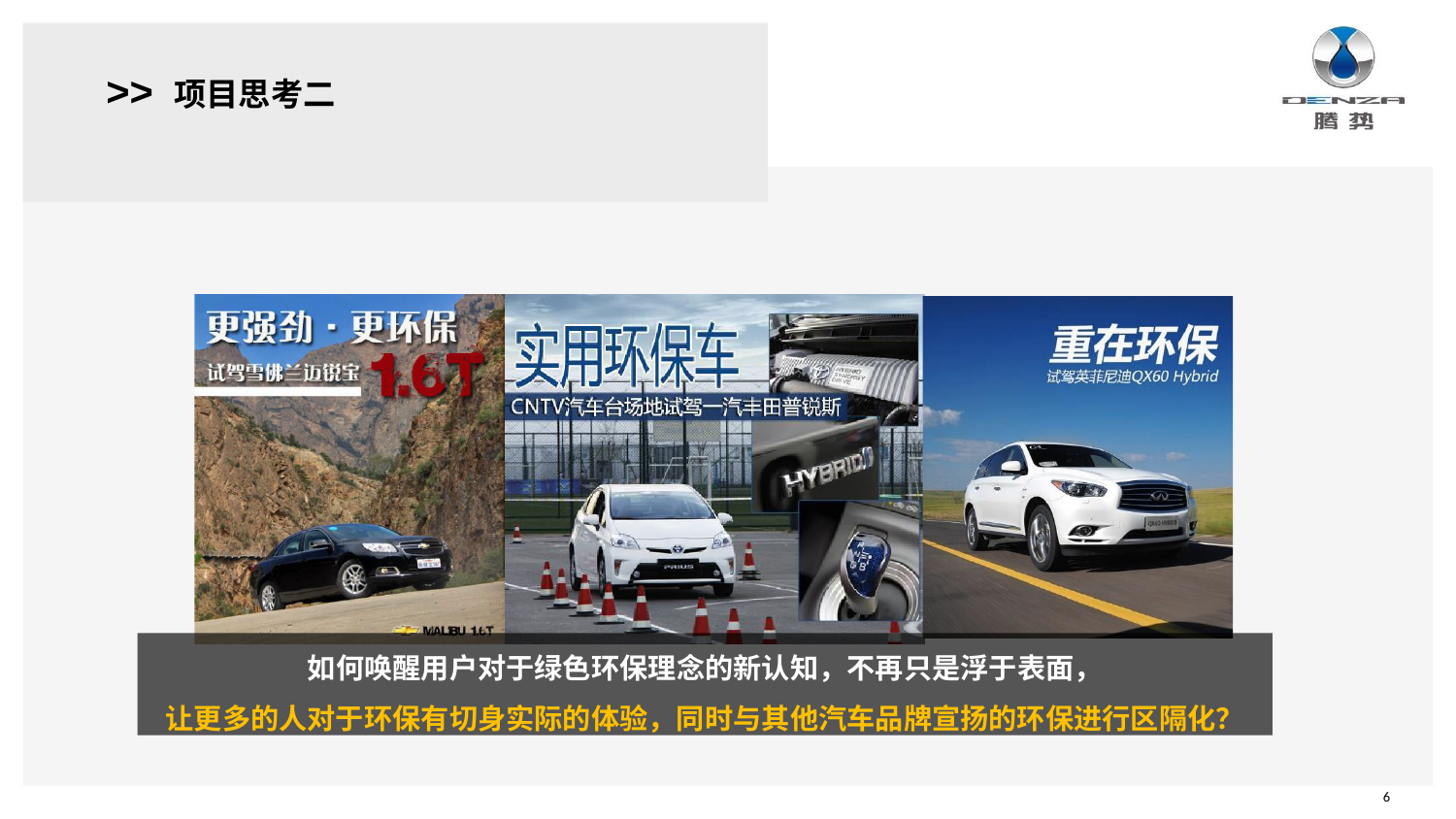

# >> 项目思考二

如何唤醒用户对于绿色环保理念的新认知，不再只是浮于表面，
让更多的人对于环保有切身实际的体验，同时与其他汽车品牌宣扬的环保进行区隔化？
6